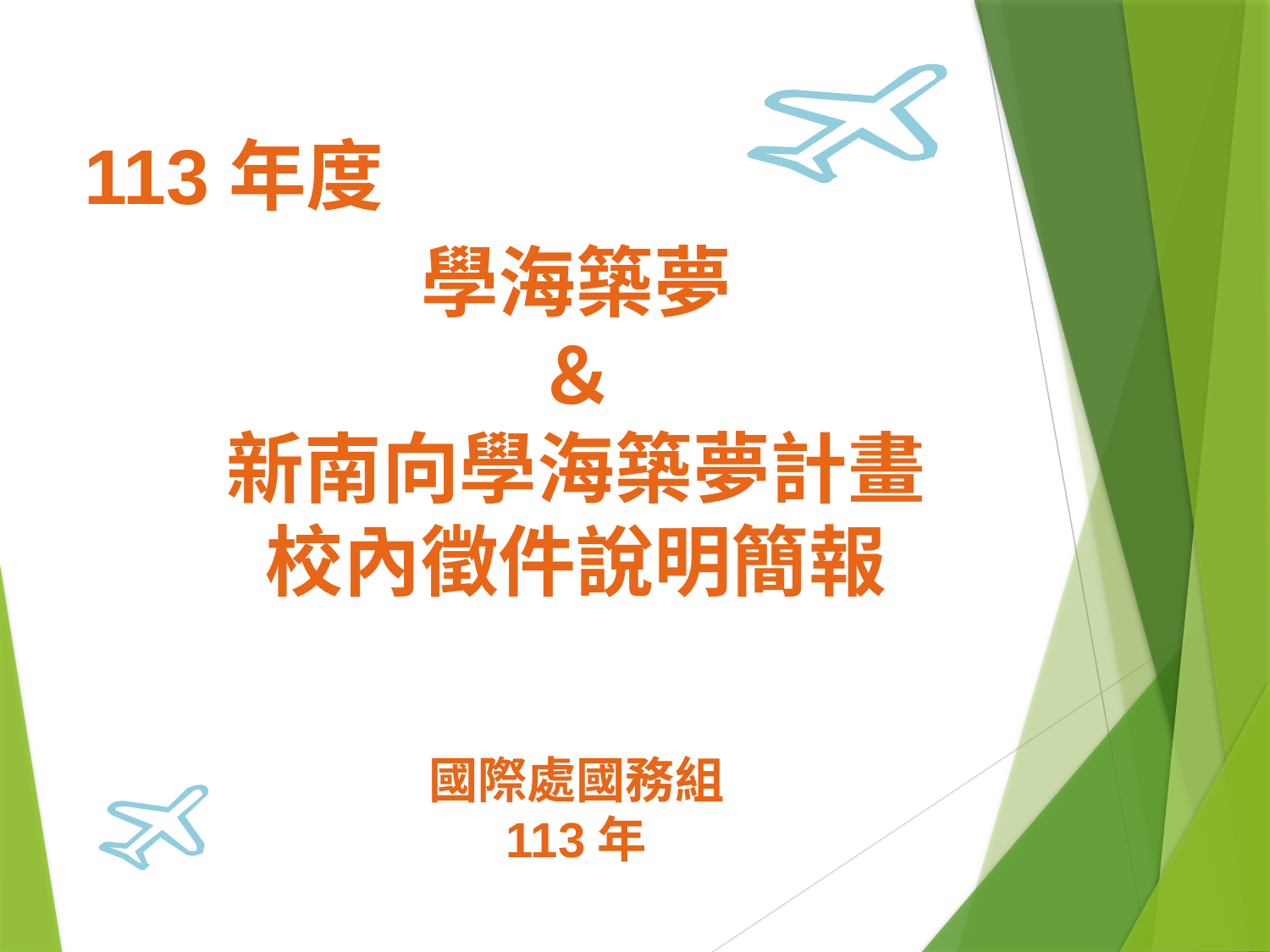

# 113年度
學海築夢
＆
新南向學海築夢計畫
校內徵件說明簡報
國際處國務組
113年